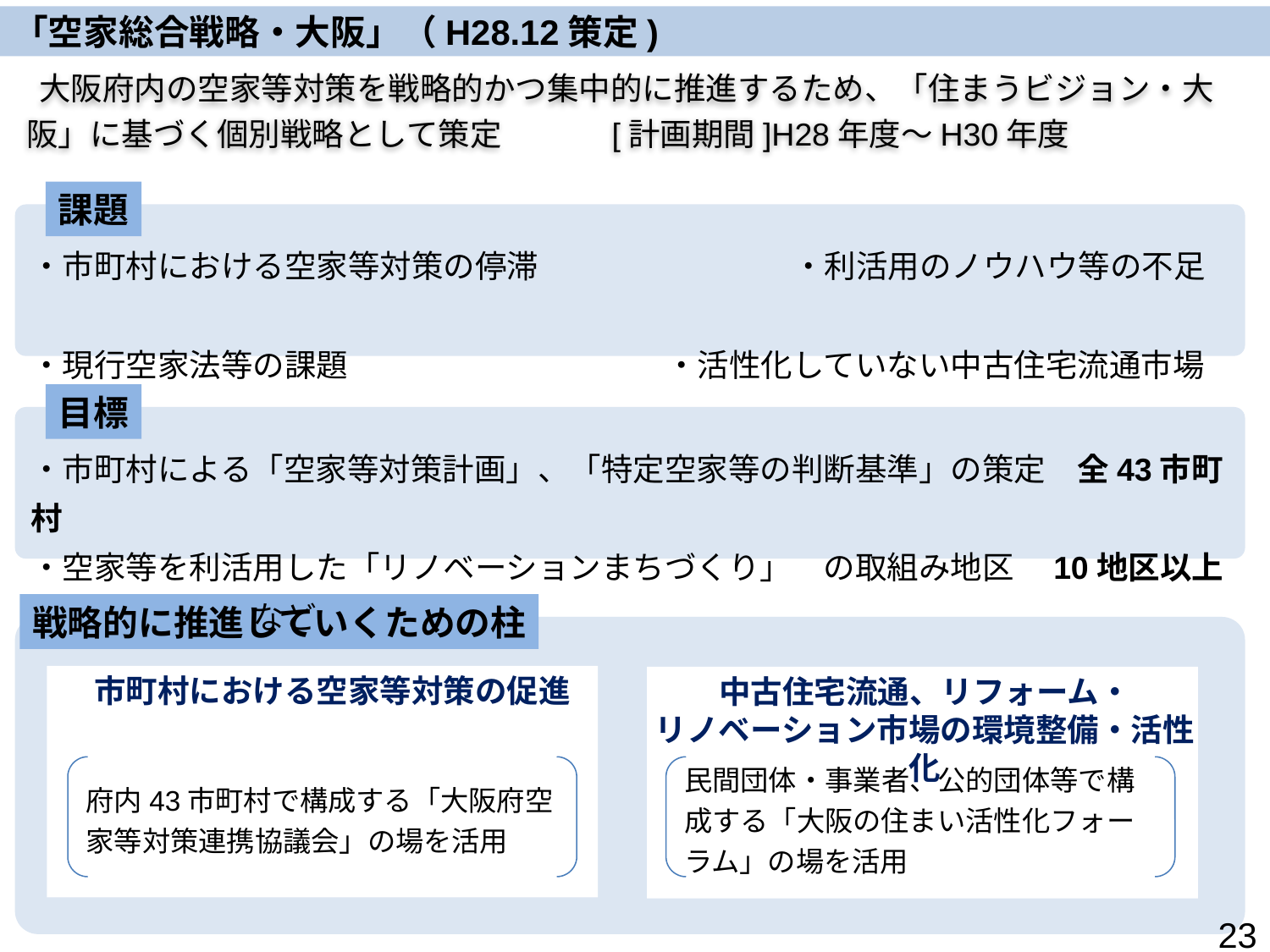

「空家総合戦略・大阪」（H28.12策定)
大阪府内の空家等対策を戦略的かつ集中的に推進するため、「住まうビジョン・大阪」に基づく個別戦略として策定　　　 [計画期間]H28年度～H30年度
課題

・市町村における空家等対策の停滞		・利活用のノウハウ等の不足
・現行空家法等の課題			・活性化していない中古住宅流通市場

目標

・市町村による「空家等対策計画」、「特定空家等の判断基準」の策定　全43市町村
・空家等を利活用した「リノベーションまちづくり」　の取組み地区　10地区以上　　　　　　　など
戦略的に推進していくための柱

 市町村における空家等対策の促進
中古住宅流通、リフォーム・
リノベーション市場の環境整備・活性化
府内43市町村で構成する「大阪府空家等対策連携協議会」の場を活用
民間団体・事業者、公的団体等で構成する「大阪の住まい活性化フォーラム」の場を活用
23